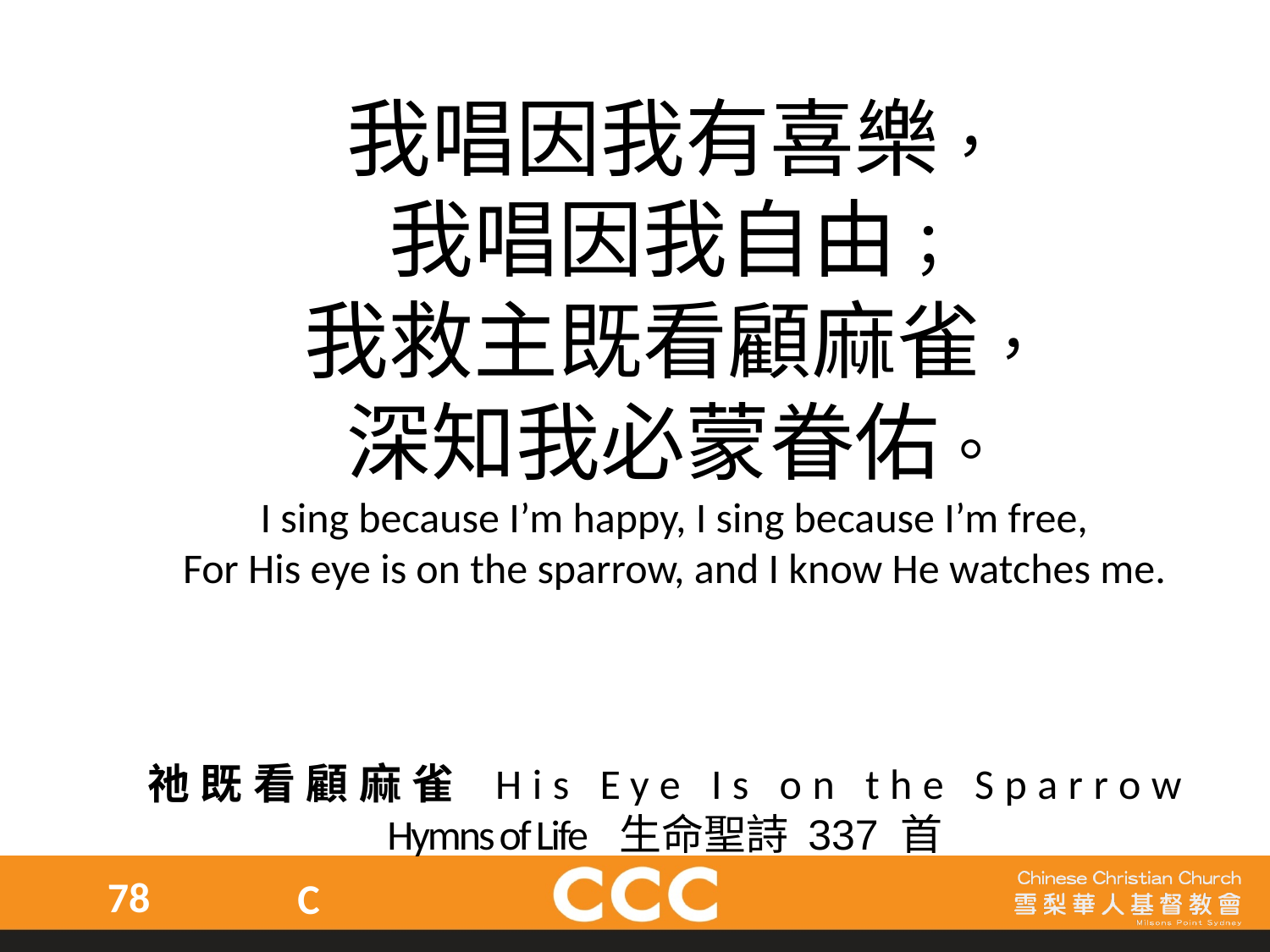

我唱因我有喜樂，
我唱因我自由；
我救主既看顧麻雀，
深知我必蒙眷佑。
I sing because I’m happy, I sing because I’m free,
For His eye is on the sparrow, and I know He watches me.
祂既看顧麻雀 His Eye Is on the Sparrow
Hymns of Life   生命聖詩 337 首
78
C